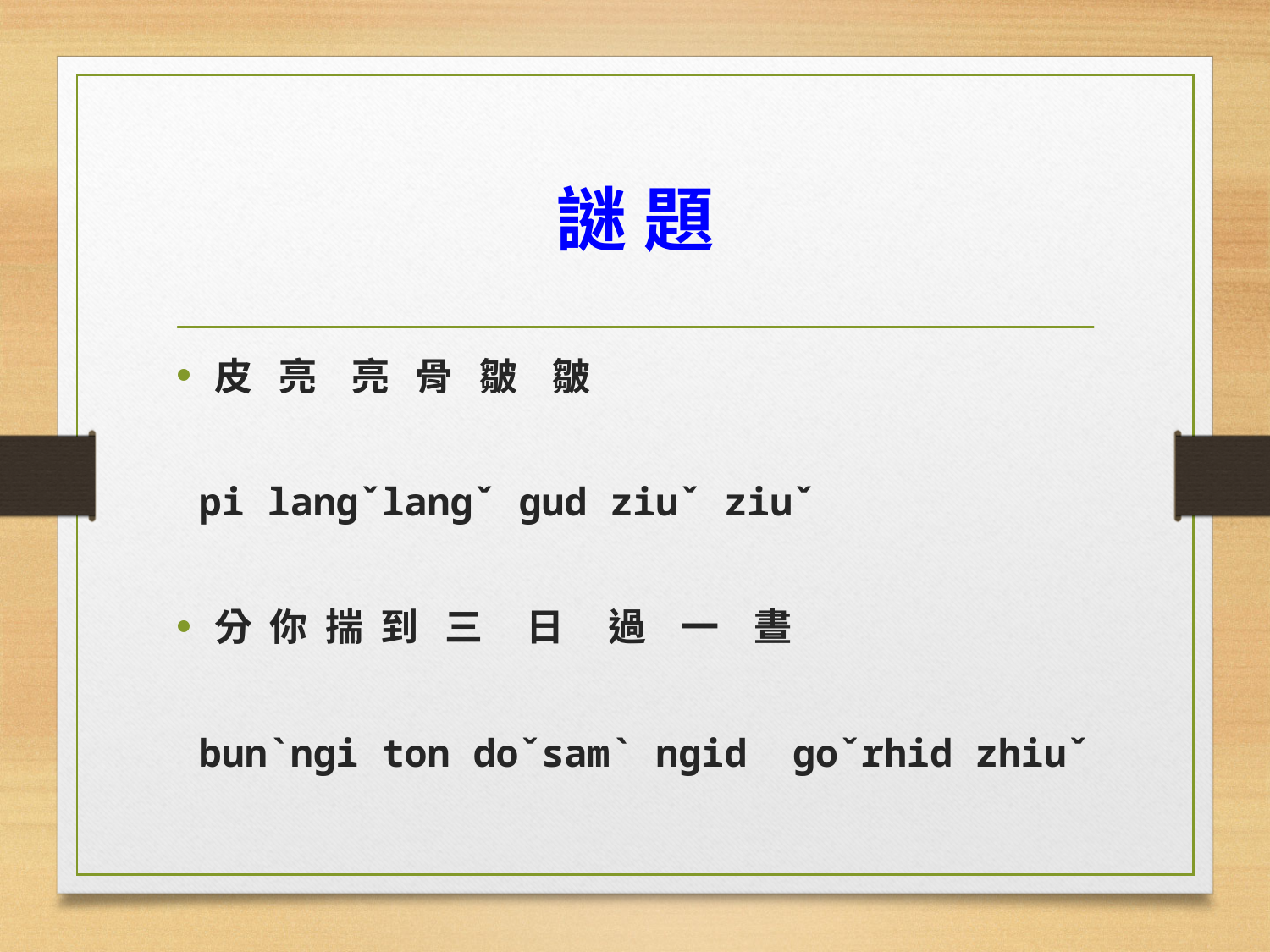

# 謎 題
皮   亮    亮   骨   皺    皺

 pi langˇlangˇ gud ziuˇ ziuˇ

分  你  揣  到   三     日     過    一    晝

 bunˋngi ton doˇsamˋ ngid  goˇrhid zhiuˇ